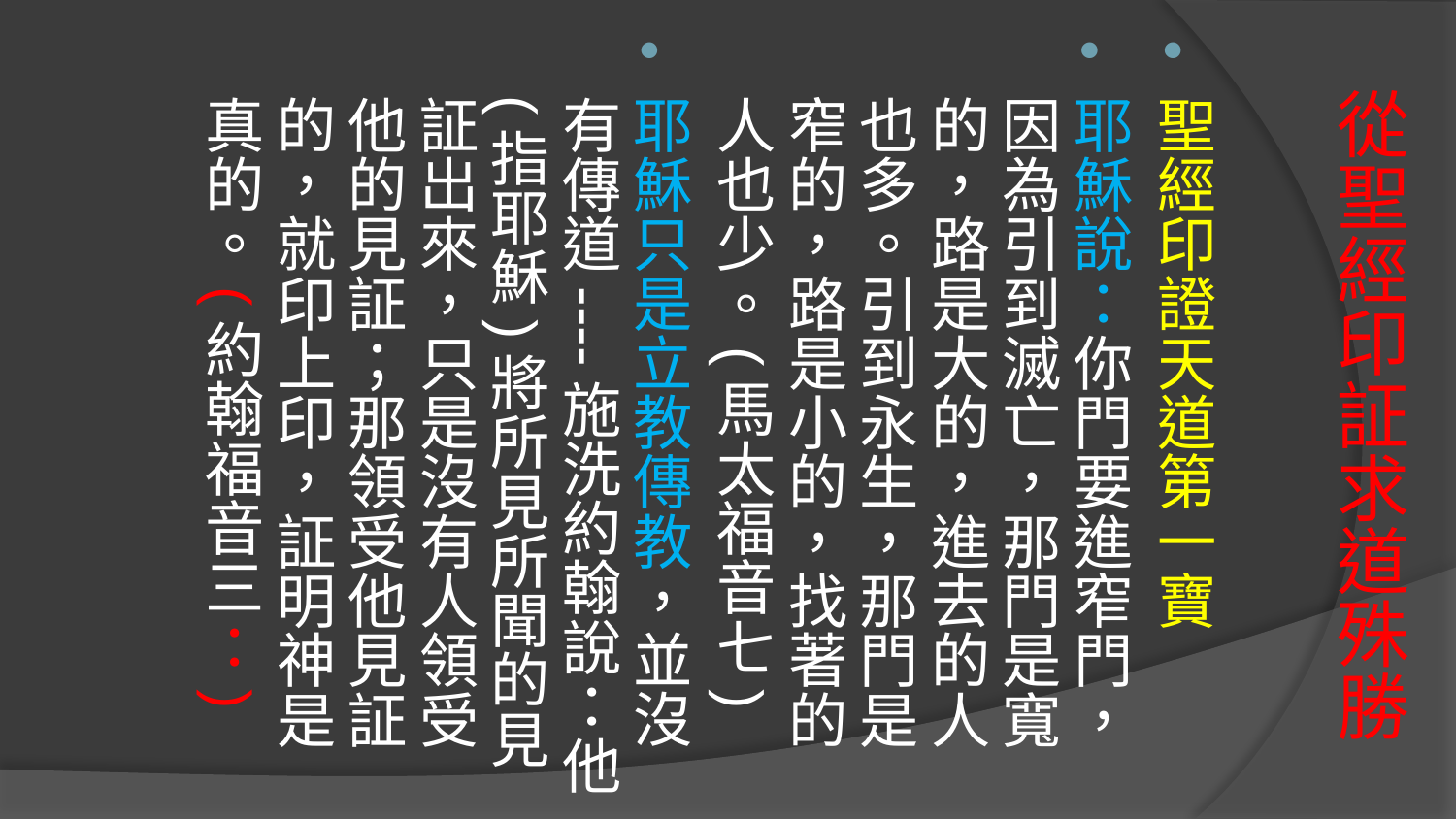

聖經印證天道第一寶
耶穌說：你門要進窄門，因為引到滅亡，那門是寬的，路是大的，進去的人也多。引到永生，那門是窄的，路是小的，找著的人也少。(馬太福音七)
耶穌只是立教傳教，並沒有傳道----施洗約翰說：他(指耶穌)將所見所聞的見証出來，只是沒有人領受他的見証；那領受他見証的，就印上印，証明神是真的。(約翰福音三：)

# 從聖經印証求道殊勝